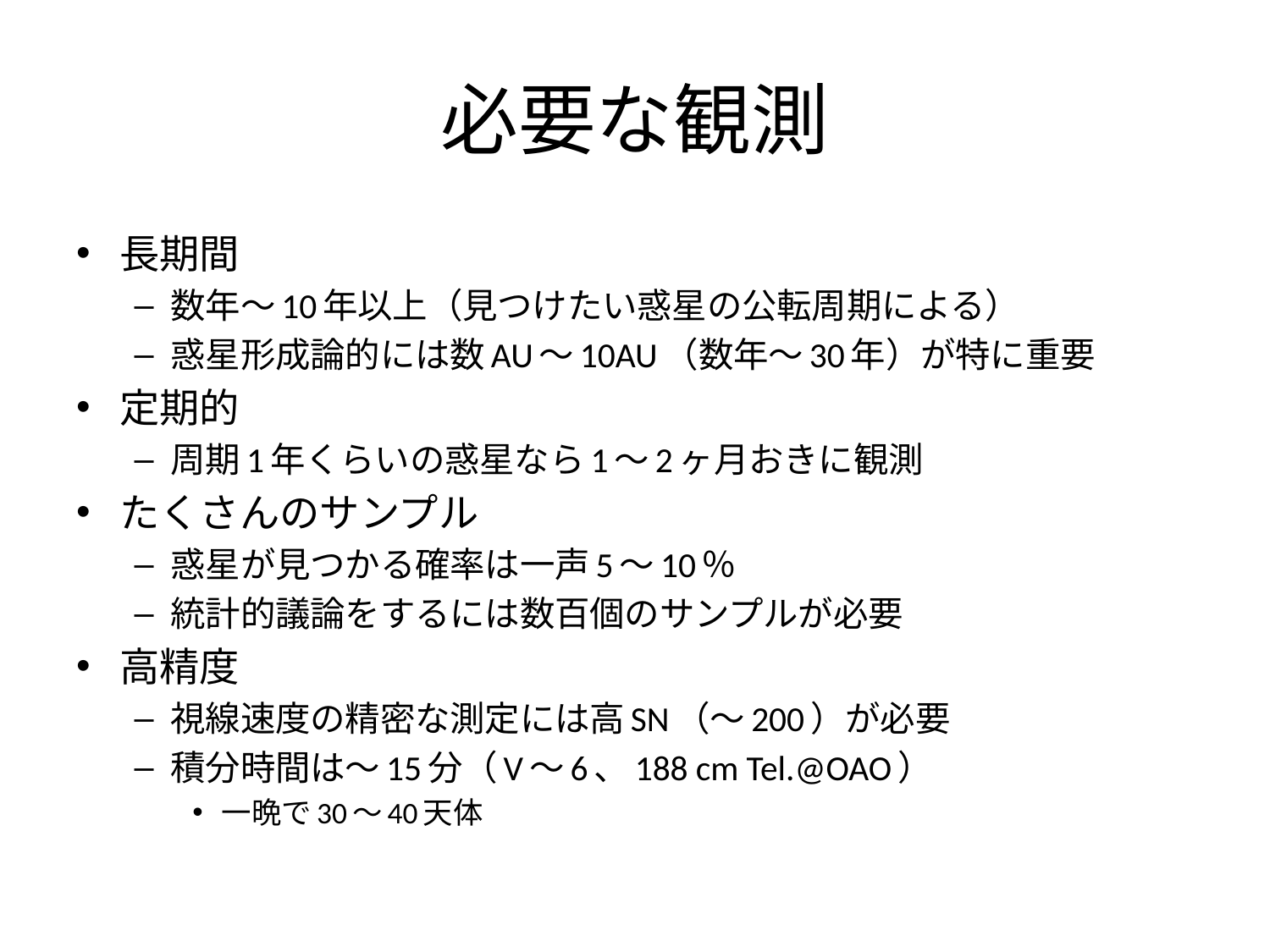

# 必要な観測
長期間
数年～10年以上（見つけたい惑星の公転周期による）
惑星形成論的には数AU～10AU（数年～30年）が特に重要
定期的
周期1年くらいの惑星なら1～2ヶ月おきに観測
たくさんのサンプル
惑星が見つかる確率は一声5～10％
統計的議論をするには数百個のサンプルが必要
高精度
視線速度の精密な測定には高SN（～200）が必要
積分時間は～15分（V～6、188 cm Tel.@OAO）
一晩で30～40天体